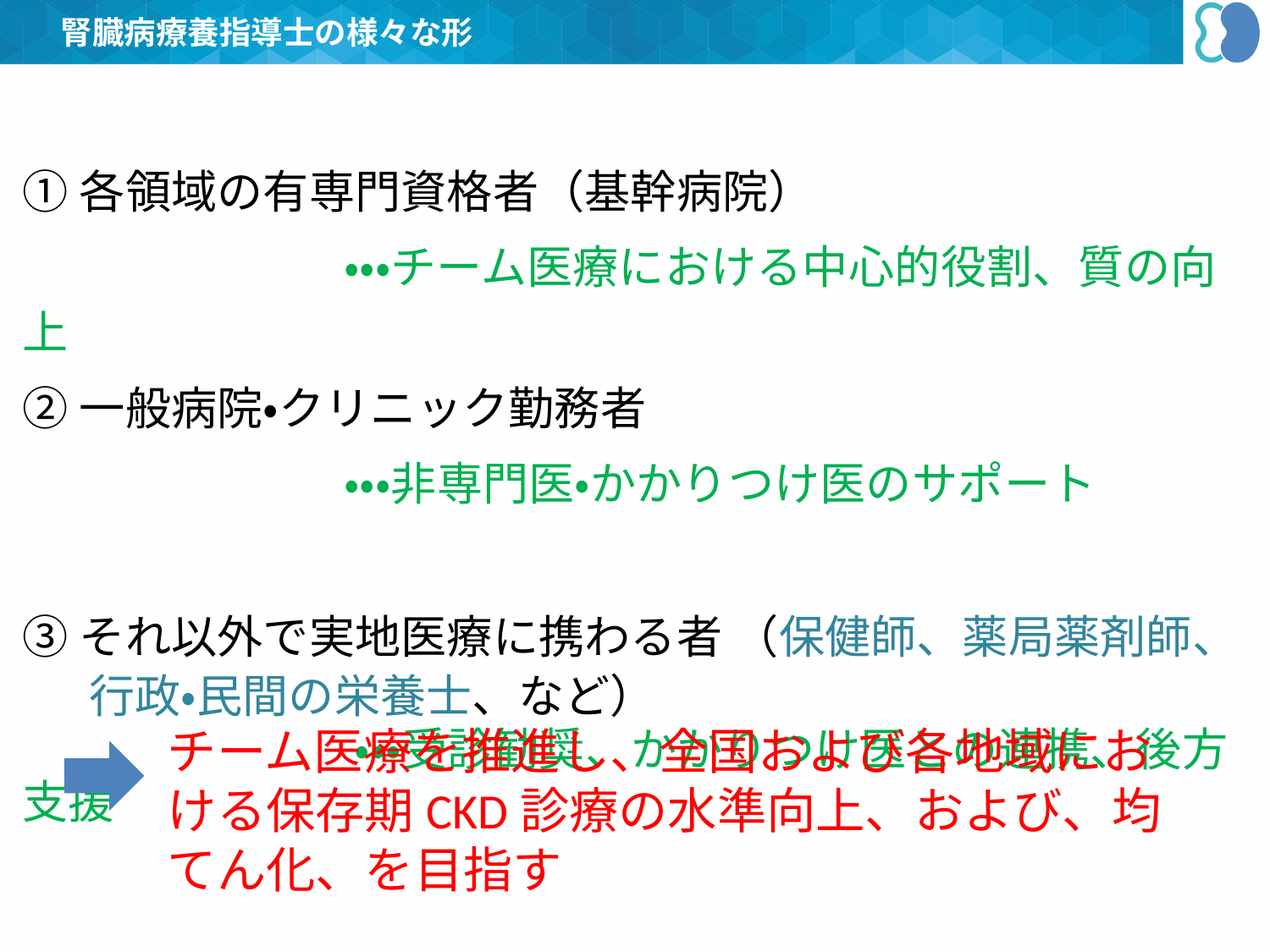

腎臓病療養指導士の様々な形
①各領域の有専門資格者（基幹病院）
　　　　　　　・・・チーム医療における中心的役割、質の向上
②一般病院・クリニック勤務者
　　　　　　　・・・非専門医・かかりつけ医のサポート
③それ以外で実地医療に携わる者 （保健師、薬局薬剤師、
　  行政・民間の栄養士、など）
　　　　　　　 ・・・受診勧奨、かかりつけ医との連携、後方支援

チーム医療を推進し、全国および各地域における保存期CKD診療の水準向上、および、均てん化、を目指す